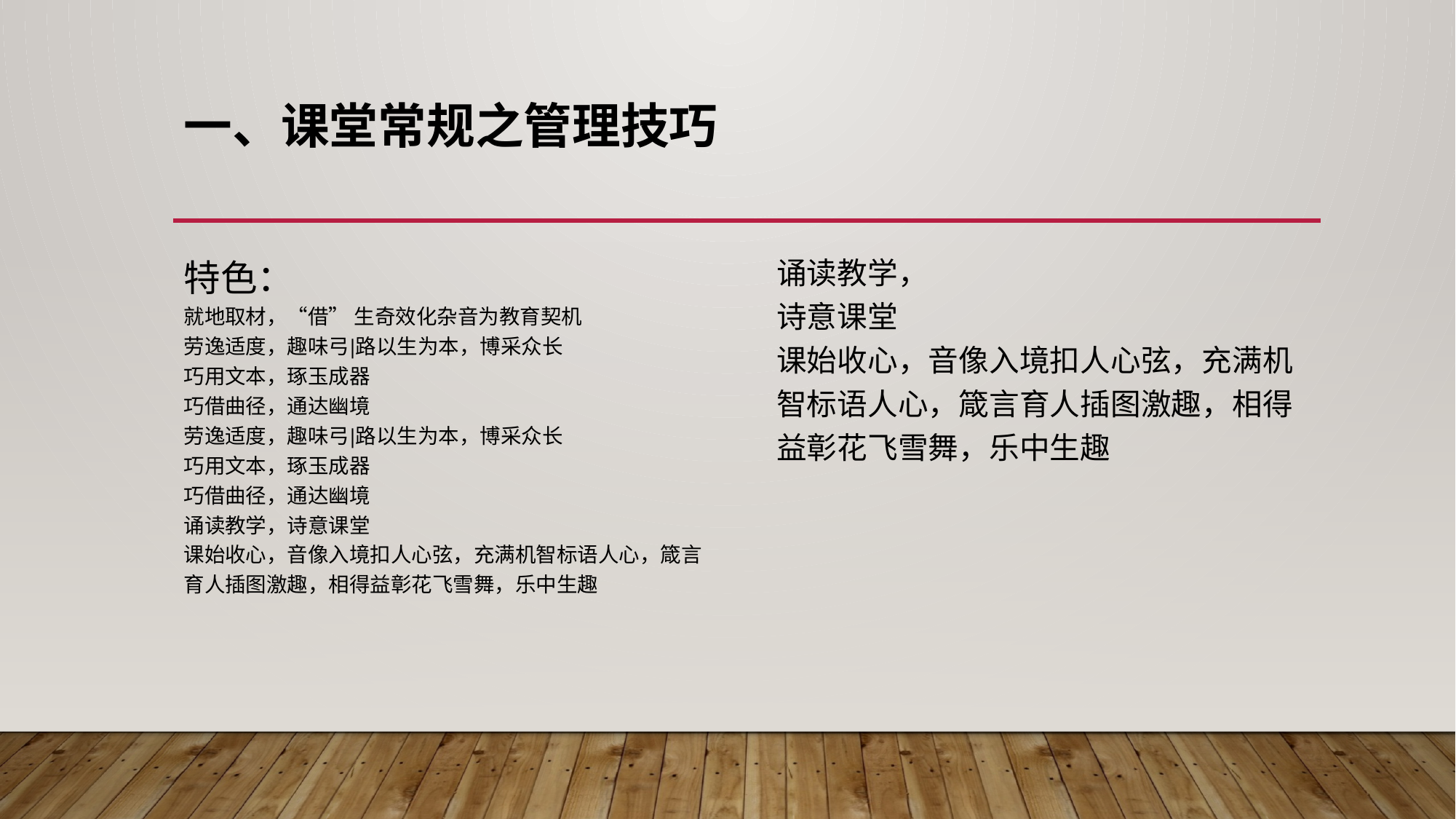

# 一、课堂常规之管理技巧
特色：
就地取材，“借” 生奇效化杂音为教育契机
劳逸适度，趣味弓|路以生为本，博采众长
巧用文本，琢玉成器
巧借曲径，通达幽境
劳逸适度，趣味弓|路以生为本，博采众长
巧用文本，琢玉成器
巧借曲径，通达幽境
诵读教学，诗意课堂
课始收心，音像入境扣人心弦，充满机智标语人心，箴言育人插图激趣，相得益彰花飞雪舞，乐中生趣
诵读教学，
诗意课堂
课始收心，音像入境扣人心弦，充满机智标语人心，箴言育人插图激趣，相得益彰花飞雪舞，乐中生趣